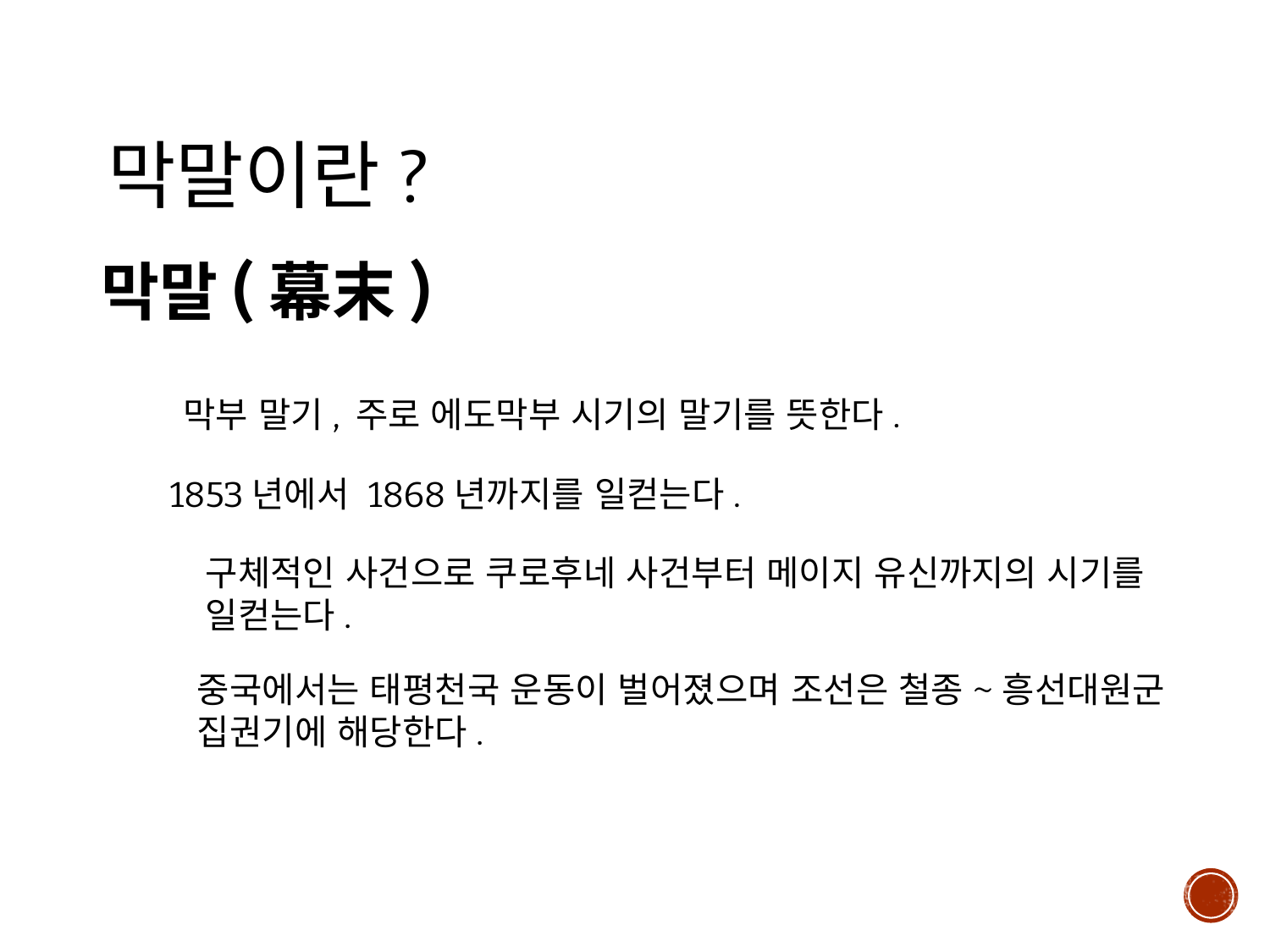

# 막말이란?
막말(幕末)
막부 말기, 주로 에도막부 시기의 말기를 뜻한다.
1853년에서 1868년까지를 일컫는다.
구체적인 사건으로 쿠로후네 사건부터 메이지 유신까지의 시기를
일컫는다.
중국에서는 태평천국 운동이 벌어졌으며 조선은 철종~흥선대원군
집권기에 해당한다.